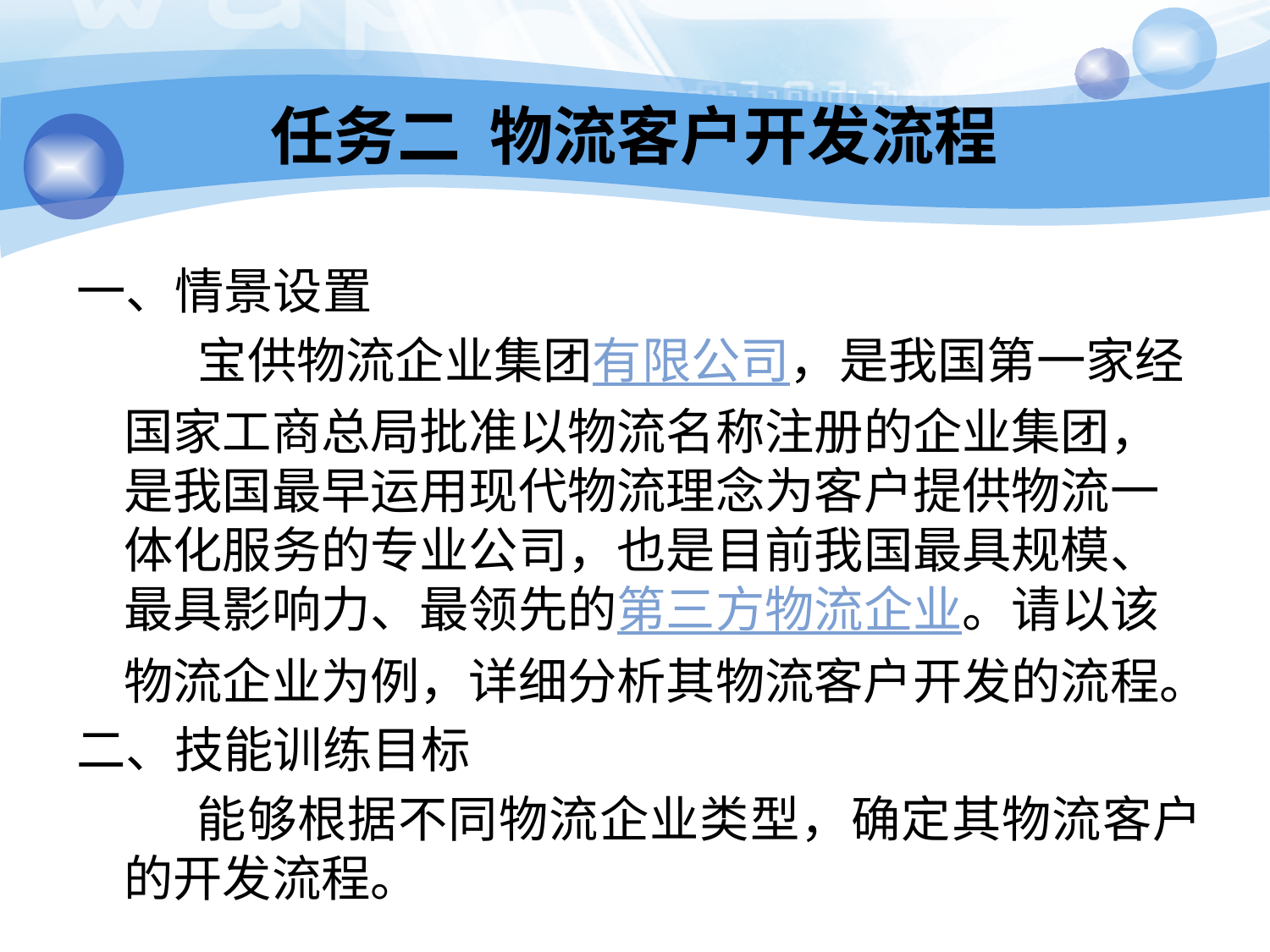

# 任务二  物流客户开发流程
一、情景设置
          宝供物流企业集团有限公司，是我国第一家经国家工商总局批准以物流名称注册的企业集团，是我国最早运用现代物流理念为客户提供物流一体化服务的专业公司，也是目前我国最具规模、最具影响力、最领先的第三方物流企业。请以该物流企业为例，详细分析其物流客户开发的流程。
二、技能训练目标
         能够根据不同物流企业类型，确定其物流客户的开发流程。